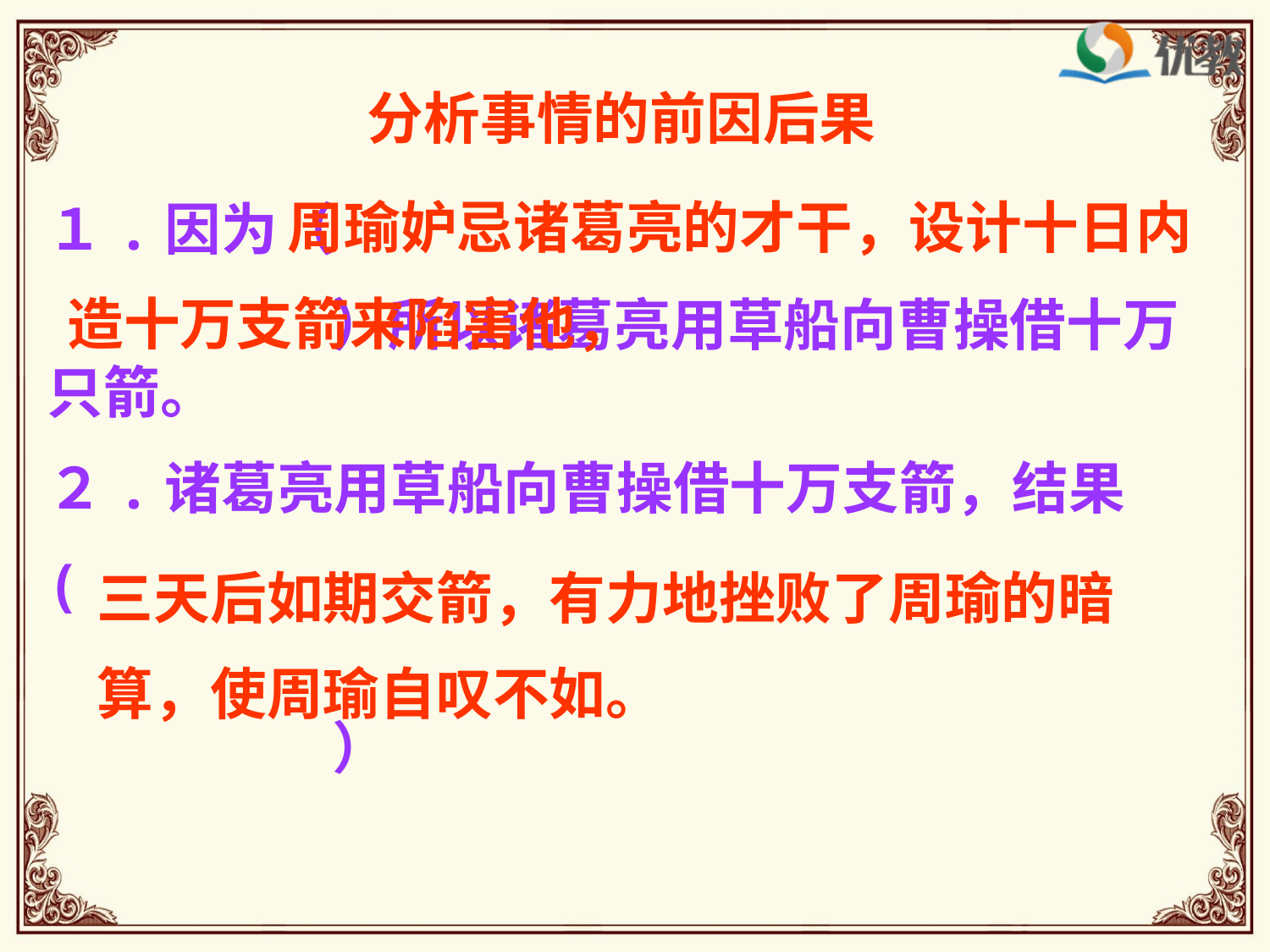

分析事情的前因后果
　　　    周瑜妒忌诸葛亮的才干，设计十日内
造十万支箭来陷害他，
１.因为（
                     ）所以诸葛亮用草船向曹操借十万只箭。
２.诸葛亮用草船向曹操借十万支箭，结果
(
                     ）

三天后如期交箭，有力地挫败了周瑜的暗
算，使周瑜自叹不如。